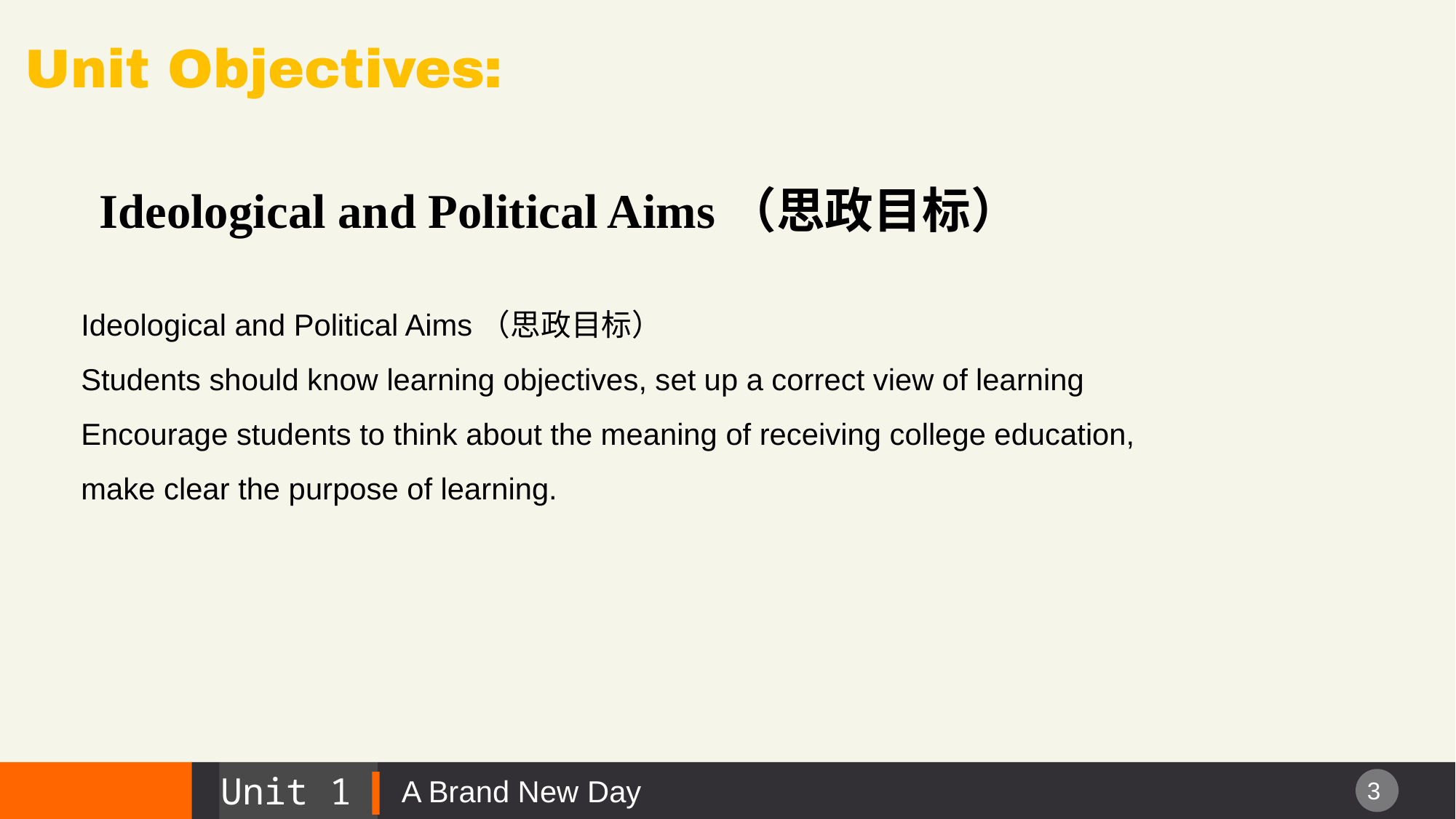

Unit Objectives:
   Ideological and Political Aims（思政目标）

Ideological and Political Aims（思政目标）
Students should know learning objectives, set up a correct view of learning
Encourage students to think about the meaning of receiving college education,
make clear the purpose of learning.